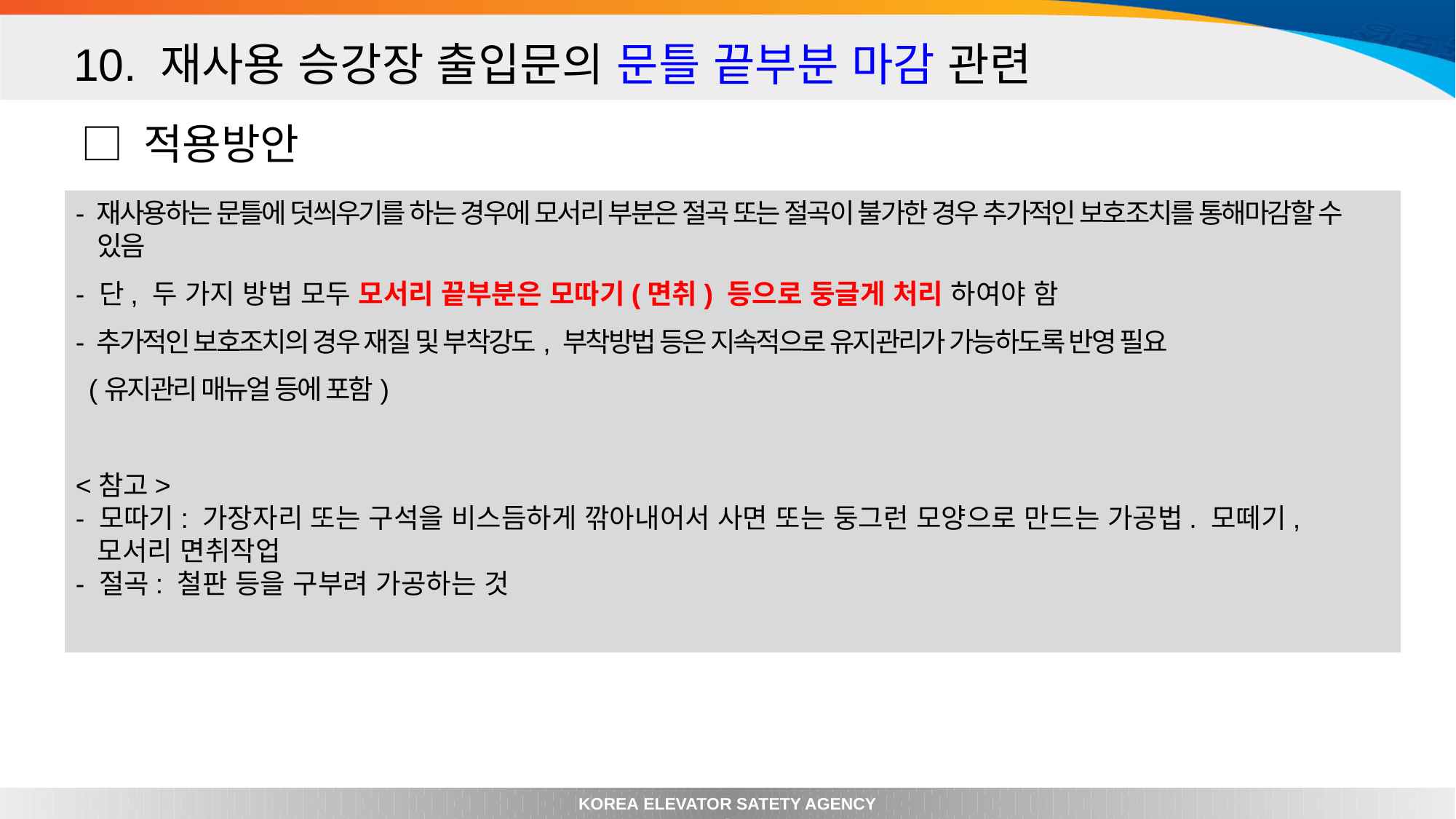

10. 재사용 승강장 출입문의 문틀 끝부분 마감 관련
□ 적용방안
- 재사용하는 문틀에 덧씌우기를 하는 경우에 모서리 부분은 절곡 또는 절곡이 불가한 경우 추가적인 보호조치를 통해마감할 수 있음
- 단, 두 가지 방법 모두 모서리 끝부분은 모따기(면취) 등으로 둥글게 처리 하여야 함
- 추가적인 보호조치의 경우 재질 및 부착강도, 부착방법 등은 지속적으로 유지관리가 가능하도록 반영 필요
  (유지관리 매뉴얼 등에 포함)

<참고>
- 모따기: 가장자리 또는 구석을 비스듬하게 깎아내어서 사면 또는 둥그런 모양으로 만드는 가공법. 모떼기, 모서리 면취작업
- 절곡: 철판 등을 구부려 가공하는 것